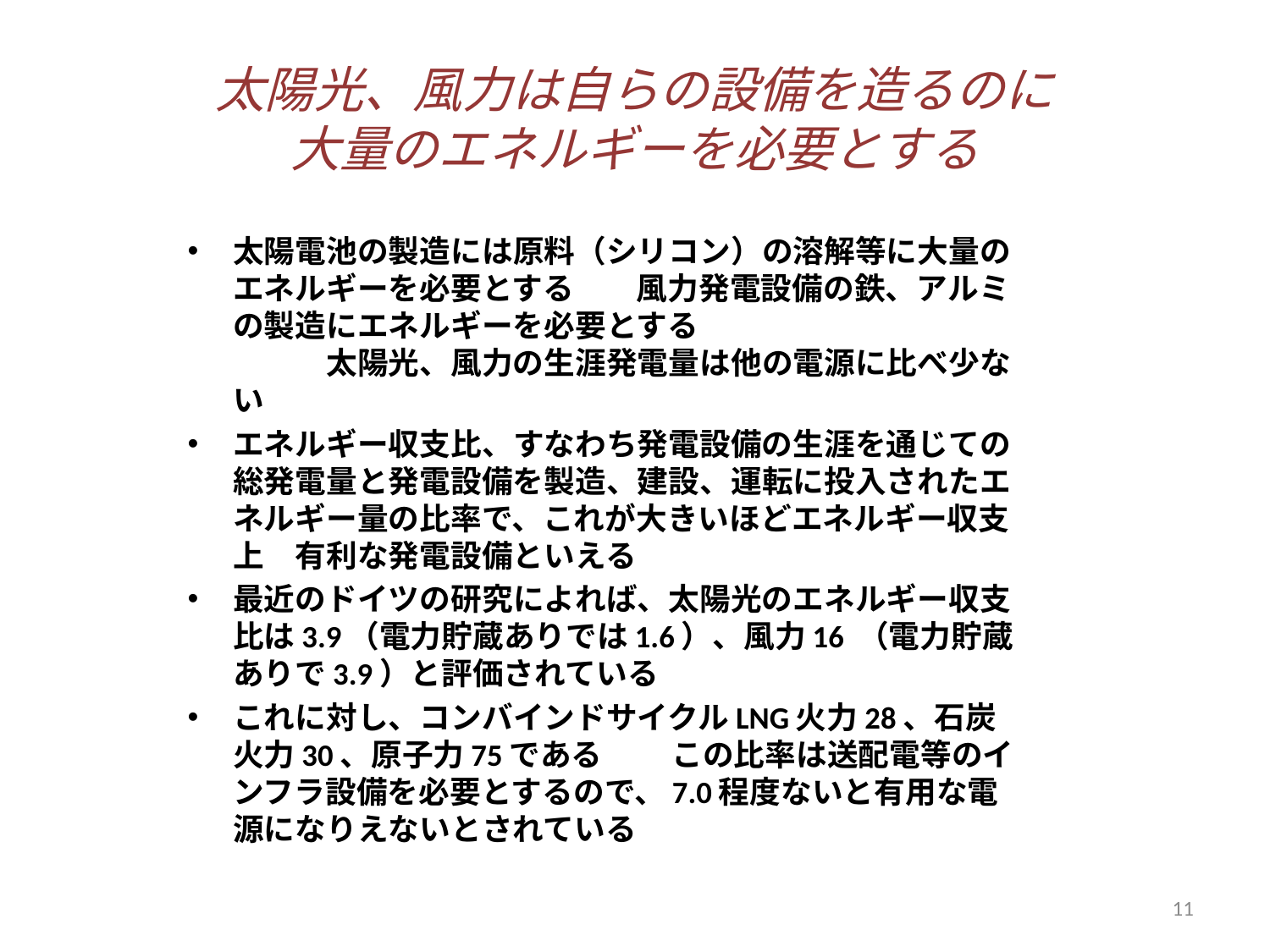

# 太陽光、風力は自らの設備を造るのに 大量のエネルギーを必要とする
太陽電池の製造には原料（シリコン）の溶解等に大量のエネルギーを必要とする　　風力発電設備の鉄、アルミの製造にエネルギーを必要とする　　　　　　　　　　　　　太陽光、風力の生涯発電量は他の電源に比べ少ない
エネルギー収支比、すなわち発電設備の生涯を通じての総発電量と発電設備を製造、建設、運転に投入されたエネルギー量の比率で、これが大きいほどエネルギー収支上　有利な発電設備といえる
最近のドイツの研究によれば、太陽光のエネルギー収支比は3.9（電力貯蔵ありでは1.6）、風力16 （電力貯蔵ありで3.9）と評価されている
これに対し、コンバインドサイクルLNG火力28、石炭火力30、原子力75である 　　この比率は送配電等のインフラ設備を必要とするので、7.0程度ないと有用な電源になりえないとされている
11